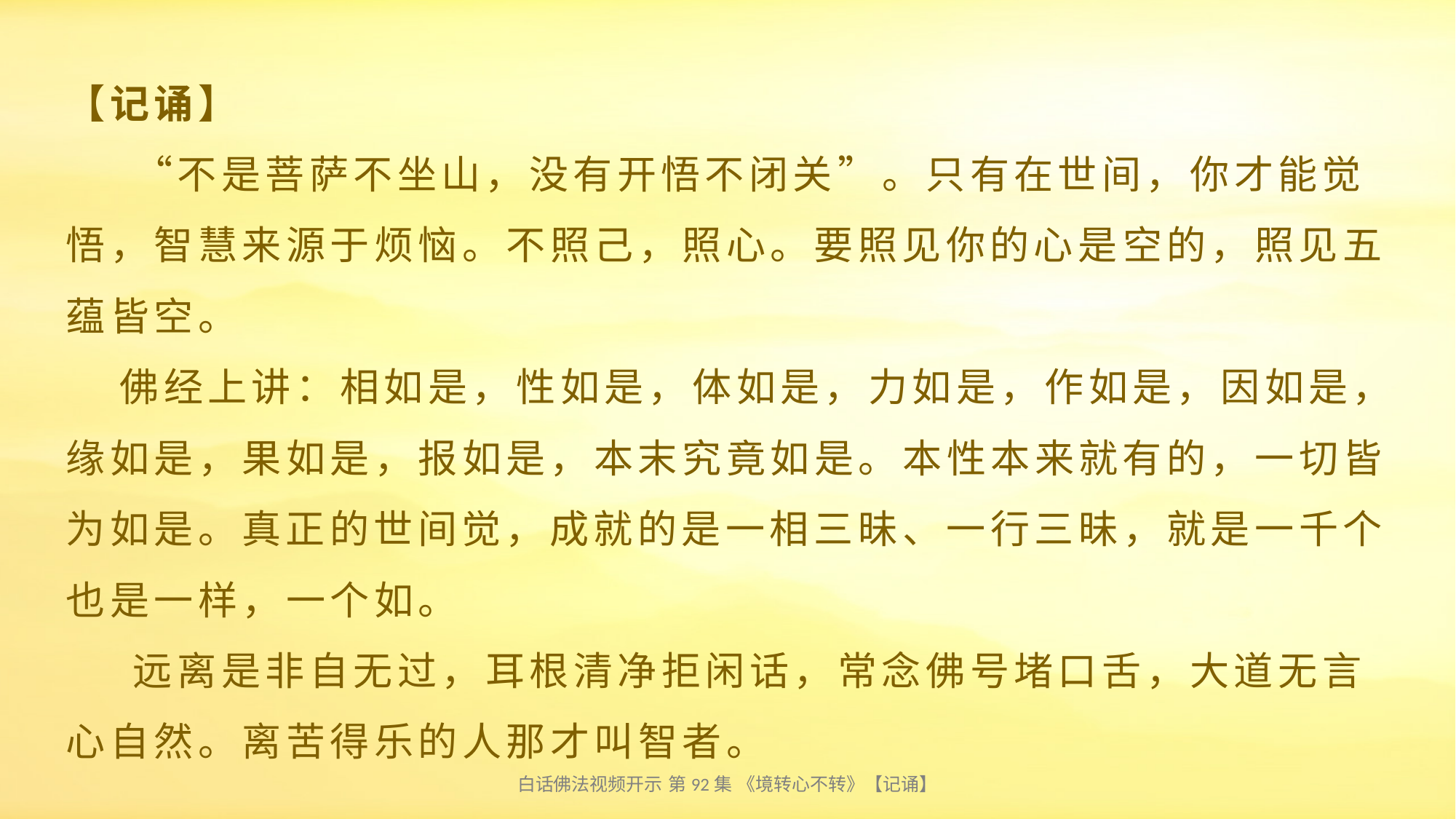

# 【记诵】 “不是菩萨不坐山，没有开悟不闭关”。只有在世间，你才能觉悟，智慧来源于烦恼。不照己，照心。要照见你的心是空的，照见五蕴皆空。 佛经上讲：相如是，性如是，体如是，力如是，作如是，因如是，缘如是，果如是，报如是，本末究竟如是。本性本来就有的，一切皆为如是。真正的世间觉，成就的是一相三昧、一行三昧，就是一千个也是一样，一个如。 远离是非自无过，耳根清净拒闲话，常念佛号堵口舌，大道无言心自然。离苦得乐的人那才叫智者。
白话佛法视频开示 第92集 《境转心不转》【记诵】